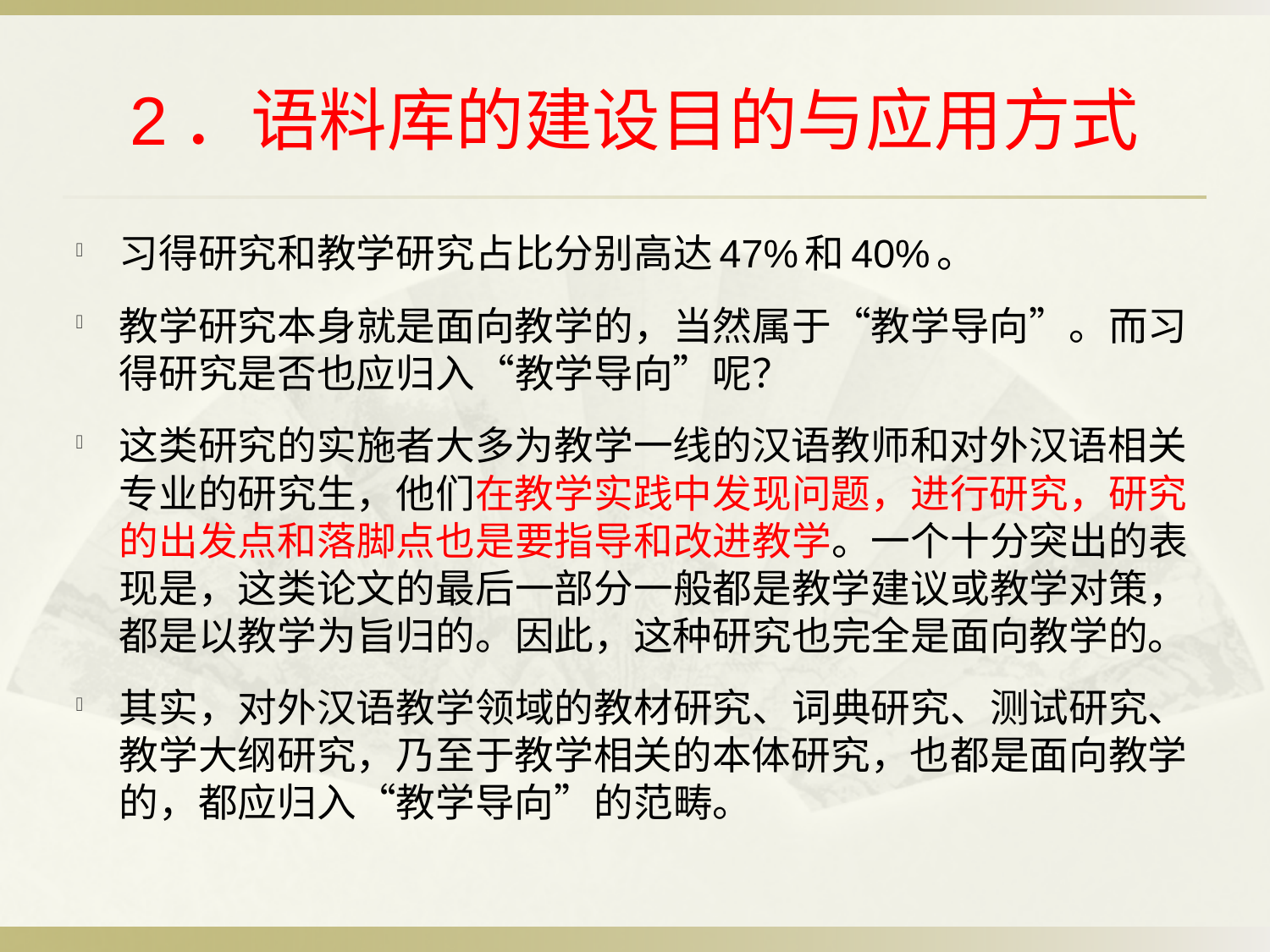

# 2．语料库的建设目的与应用方式
习得研究和教学研究占比分别高达47%和40%。

教学研究本身就是面向教学的，当然属于“教学导向”。而习得研究是否也应归入“教学导向”呢？

这类研究的实施者大多为教学一线的汉语教师和对外汉语相关专业的研究生，他们在教学实践中发现问题，进行研究，研究的出发点和落脚点也是要指导和改进教学。一个十分突出的表现是，这类论文的最后一部分一般都是教学建议或教学对策，都是以教学为旨归的。因此，这种研究也完全是面向教学的。

其实，对外汉语教学领域的教材研究、词典研究、测试研究、教学大纲研究，乃至于教学相关的本体研究，也都是面向教学的，都应归入“教学导向”的范畴。